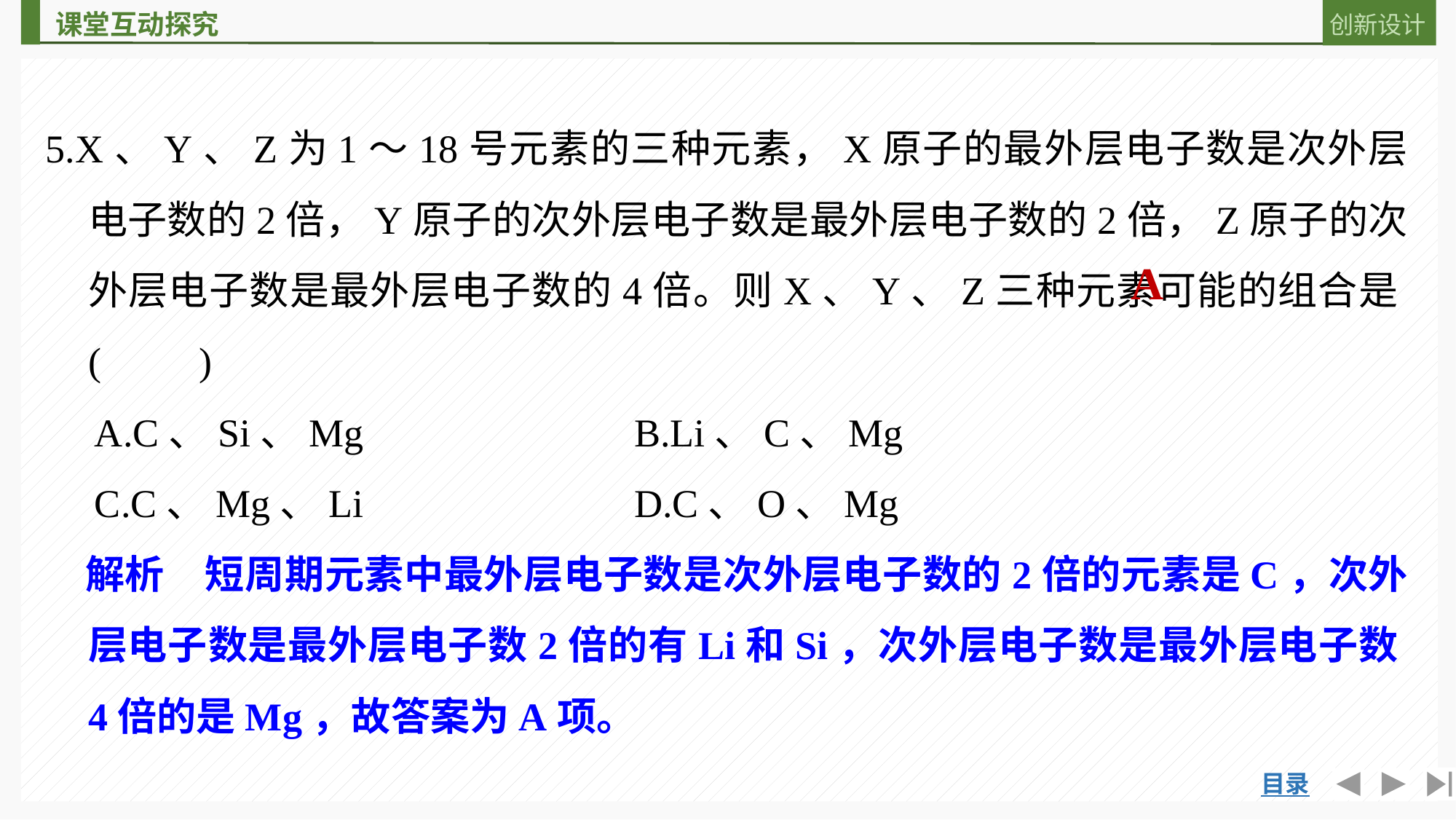

5.X、Y、Z为1～18号元素的三种元素，X原子的最外层电子数是次外层电子数的2倍，Y原子的次外层电子数是最外层电子数的2倍，Z原子的次外层电子数是最外层电子数的4倍。则X、Y、Z三种元素可能的组合是(　　)
　A.C、Si、Mg			B.Li、C、Mg
　C.C、Mg、Li			D.C、O、Mg
　解析　短周期元素中最外层电子数是次外层电子数的2倍的元素是C，次外层电子数是最外层电子数2倍的有Li和Si，次外层电子数是最外层电子数4倍的是Mg，故答案为A项。
A